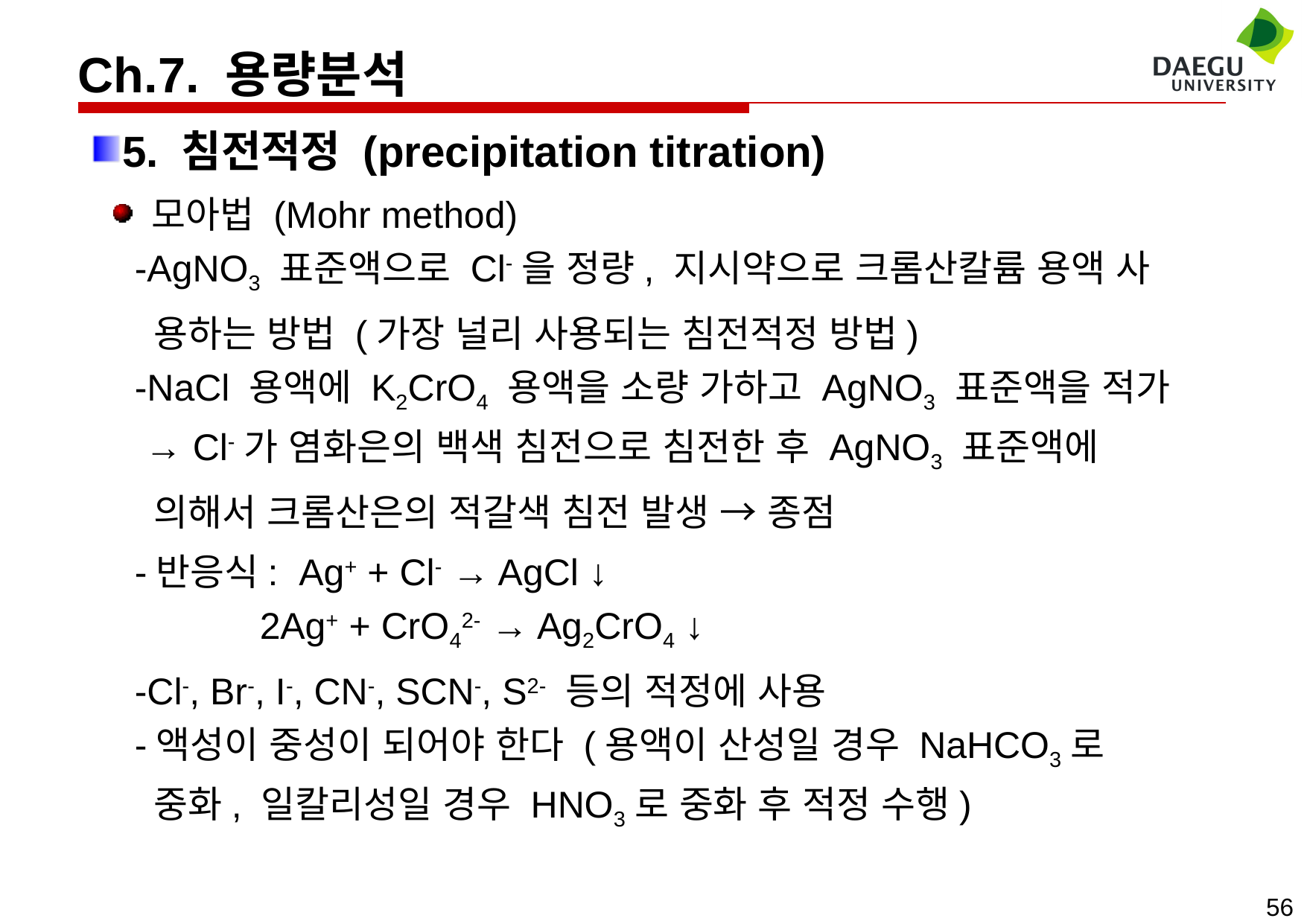

Ch.7. 용량분석
5. 침전적정 (precipitation titration)
 모아법 (Mohr method)
  -AgNO3 표준액으로 Cl-을 정량, 지시약으로 크롬산칼륨 용액 사
   용하는 방법 (가장 널리 사용되는 침전적정 방법)
  -NaCl 용액에 K2CrO4 용액을 소량 가하고 AgNO3 표준액을 적가
   → Cl-가 염화은의 백색 침전으로 침전한 후 AgNO3 표준액에
   의해서 크롬산은의 적갈색 침전 발생 → 종점
  -반응식:  Ag+ + Cl- → AgCl ↓
              2Ag+ + CrO42- → Ag2CrO4 ↓
  -Cl-, Br-, I-, CN-, SCN-, S2- 등의 적정에 사용
  -액성이 중성이 되어야 한다 (용액이 산성일 경우 NaHCO3로
   중화, 일칼리성일 경우 HNO3로 중화 후 적정 수행)
56